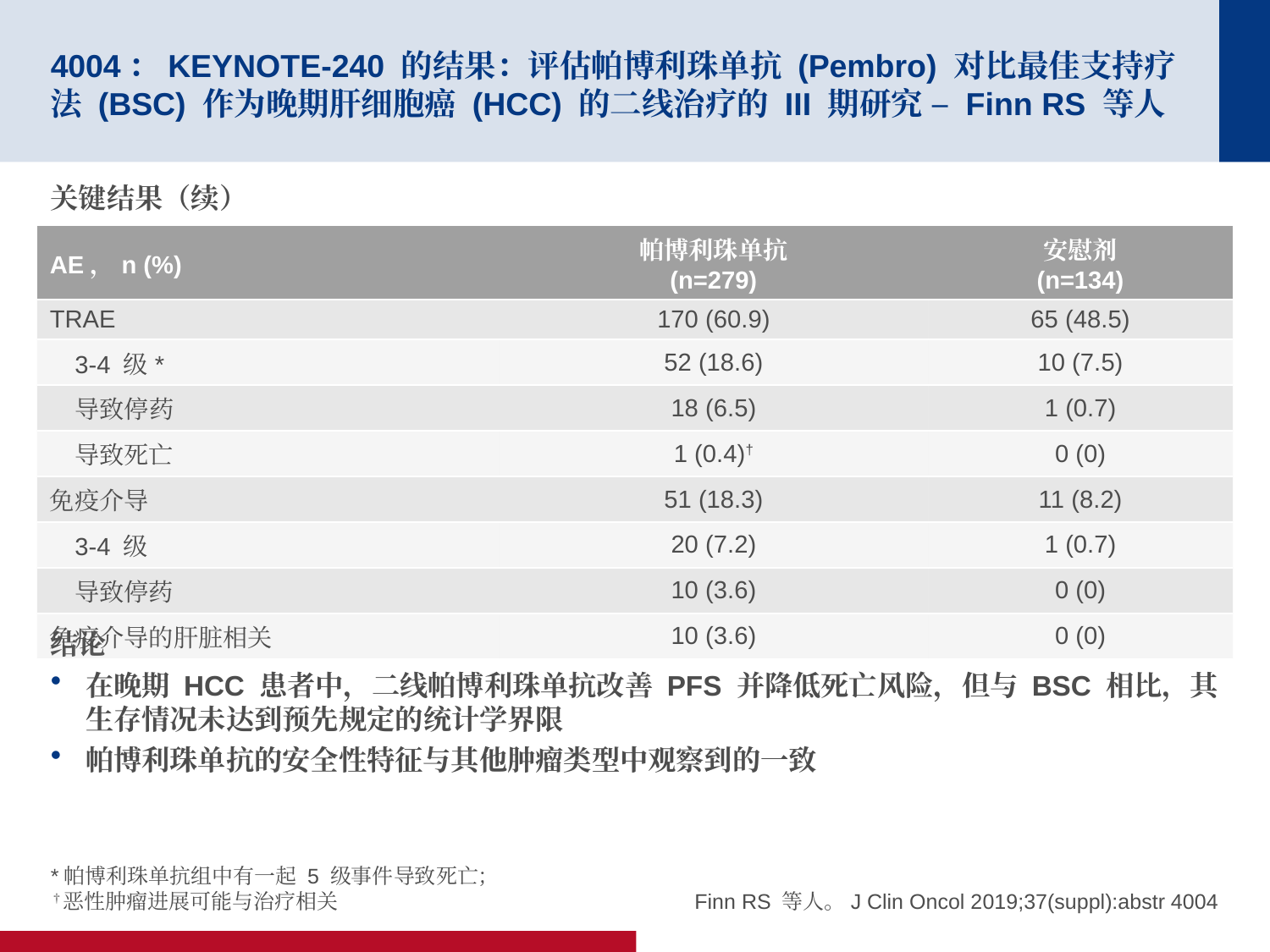

# 4004：KEYNOTE-240 的结果：评估帕博利珠单抗 (Pembro) 对比最佳支持疗法 (BSC) 作为晚期肝细胞癌 (HCC) 的二线治疗的 III 期研究 – Finn RS 等人
关键结果（续）
结论
在晚期 HCC 患者中，二线帕博利珠单抗改善 PFS 并降低死亡风险，但与 BSC 相比，其生存情况未达到预先规定的统计学界限
帕博利珠单抗的安全性特征与其他肿瘤类型中观察到的一致
| AE，n (%) | 帕博利珠单抗 (n=279) | 安慰剂 (n=134) |
| --- | --- | --- |
| TRAE | 170 (60.9) | 65 (48.5) |
| 3-4 级\* | 52 (18.6) | 10 (7.5) |
| 导致停药 | 18 (6.5) | 1 (0.7) |
| 导致死亡 | 1 (0.4)† | 0 (0) |
| 免疫介导 | 51 (18.3) | 11 (8.2) |
| 3-4 级 | 20 (7.2) | 1 (0.7) |
| 导致停药 | 10 (3.6) | 0 (0) |
| 免疫介导的肝脏相关 | 10 (3.6) | 0 (0) |
*帕博利珠单抗组中有一起 5 级事件导致死亡；
†恶性肿瘤进展可能与治疗相关
Finn RS 等人。J Clin Oncol 2019;37(suppl):abstr 4004